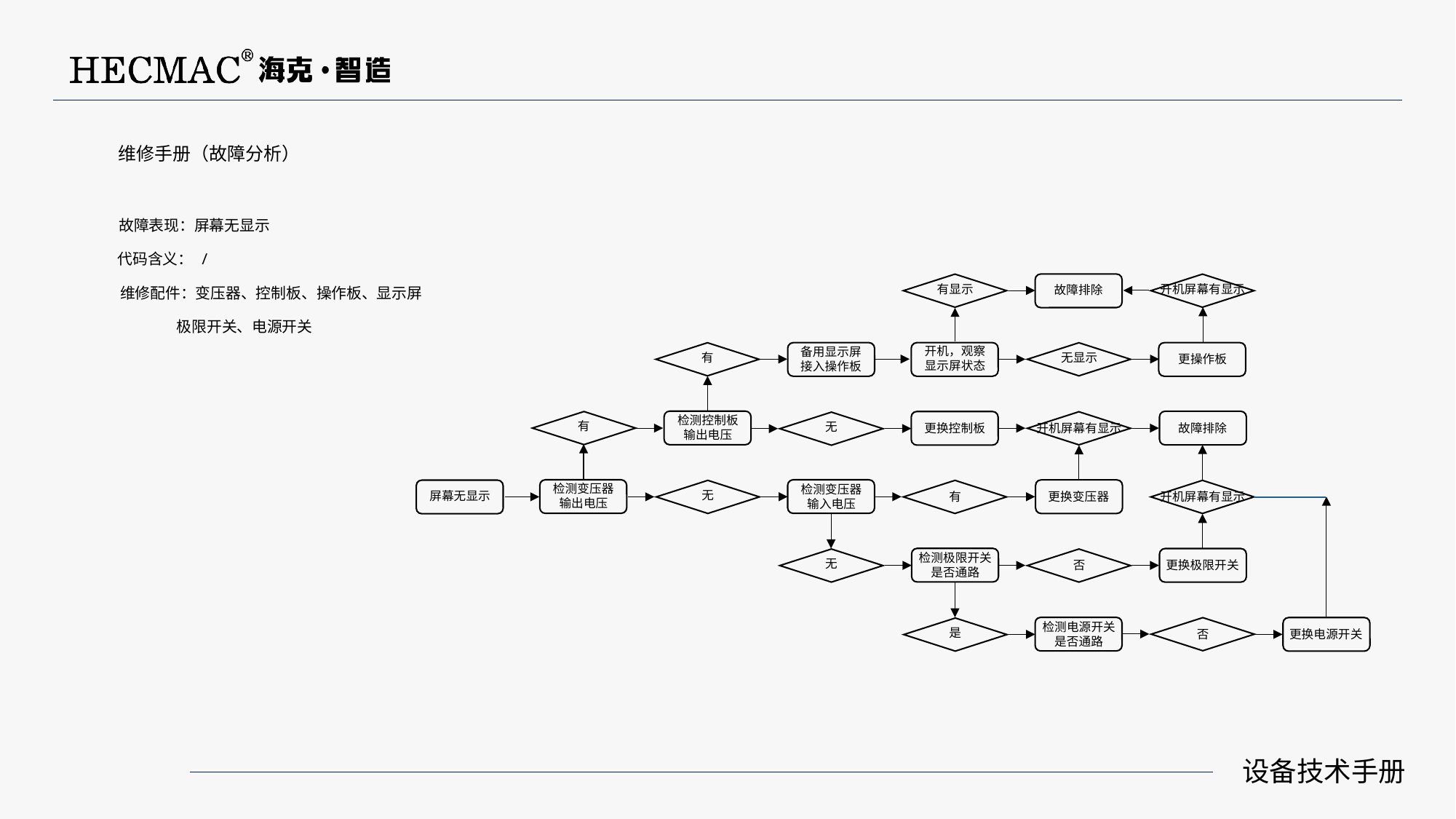

维修手册（故障分析）
故障表现：屏幕无显示
代码含义： /

有显示
开机屏幕有显示
故障排除
维修配件：变压器、控制板、操作板、显示屏
          极限开关、电源开关
开机，观察
显示屏状态
备用显示屏
接入操作板

有
无显示
更操作板
检测控制板
输出电压

有
无
故障排除
开机屏幕有显示
更换控制板
检测变压器
输出电压
检测变压器
输入电压

无
屏幕无显示
更换变压器
有
开机屏幕有显示
检测极限开关
是否通路

无
更换极限开关
否
检测电源开关
是否通路

是
否
更换电源开关